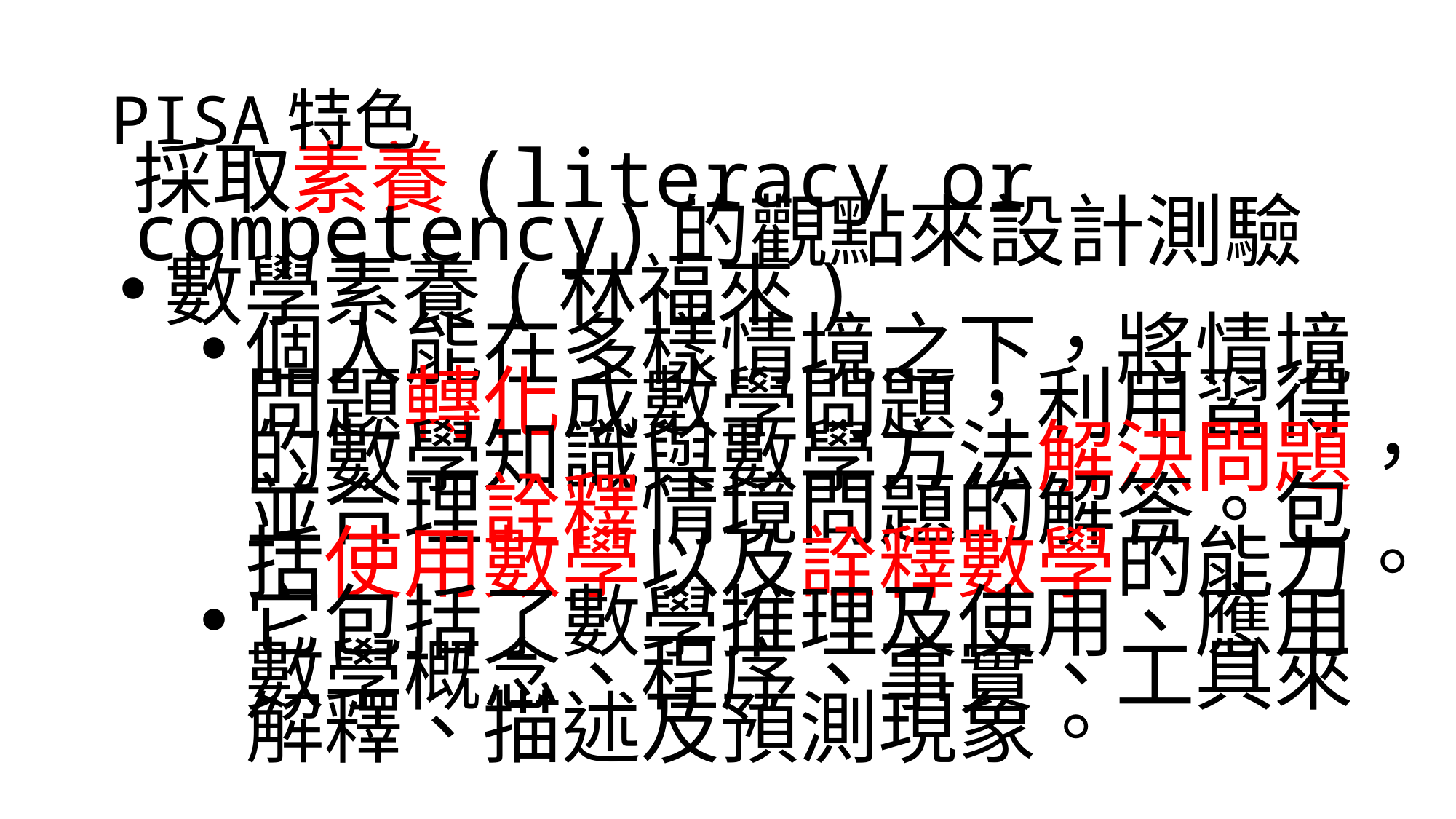

# PISA特色
採取素養(literacy or competency)的觀點來設計測驗
數學素養(林福來)
個人能在多樣情境之下，將情境問題轉化成數學問題，利用習得的數學知識與數學方法解決問題，並合理詮釋情境問題的解答。包括使用數學以及詮釋數學的能力。
它包括了數學推理及使用、應用數學概念、程序、事實、工具來解釋、描述及預測現象。